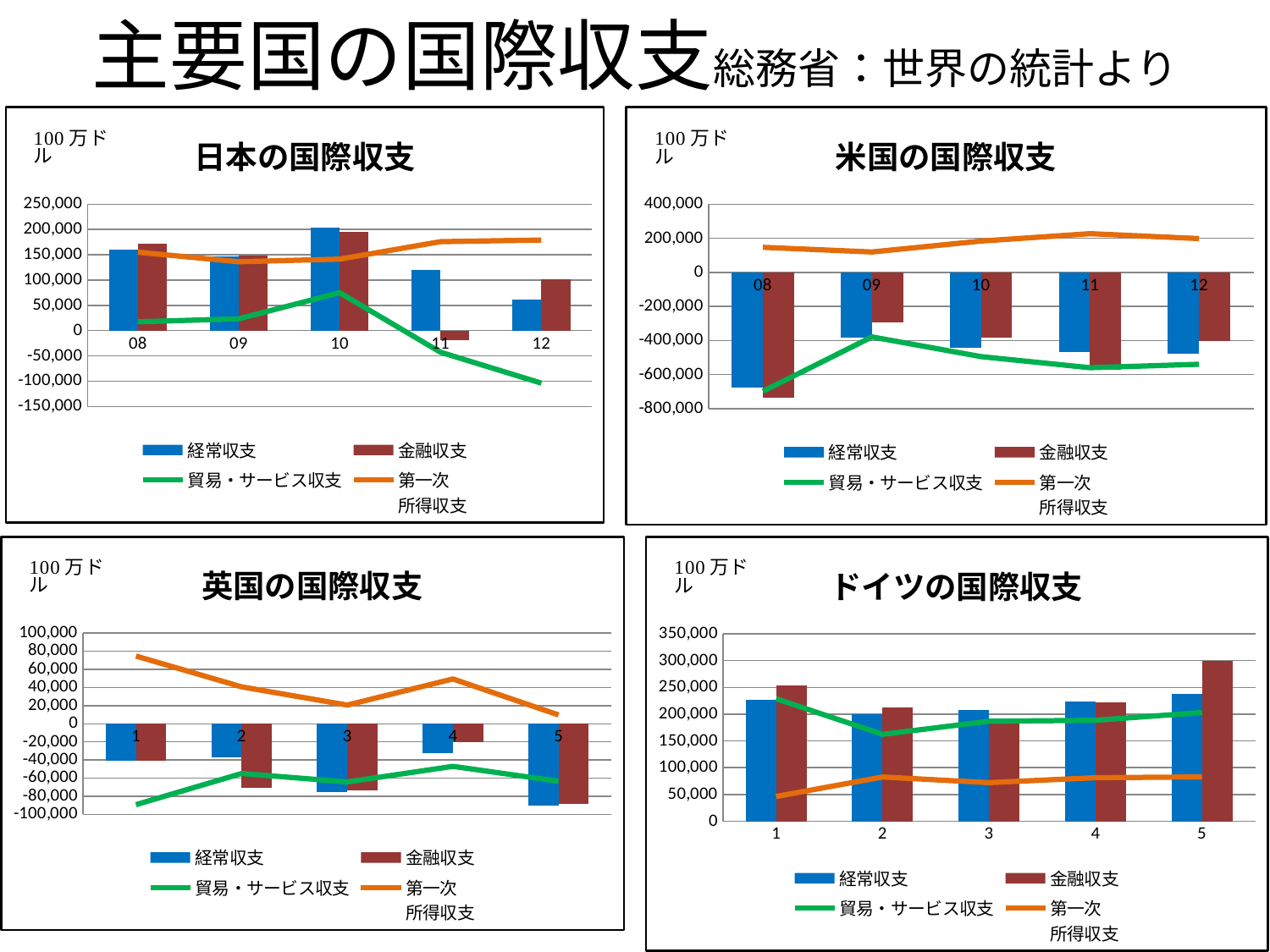

# 主要国の国際収支総務省：世界の統計より

### Chart: 日本の国際収支

| Category | 経常収支 | 金融収支 | 貿易・サービス収支 | 第一次
所得収支 |
|---|---|---|---|---|
| 08 | 159400.0 | 172600.0 | 17300.0 | 155000.0 |
| 09 | 147000.0 | 147900.0 | 23300.0 | 136100.0 |
| 10 | 203900.0 | 195600.0 | 74900.0 | 141400.0 |
| 11 | 119100.0 | -18800.0 | -42900.0 | 175800.0 |
| 12 | 60900.0 | 102200.0 | -104000.0 | 179200.0 |

### Chart: 米国の国際収支

| Category | 経常収支 | 金融収支 | 貿易・サービス収支 | 第一次
所得収支 |
|---|---|---|---|---|
| 08 | -677100.0 | -735400.0 | -698300.0 | 147100.0 |
| 09 | -381900.0 | -291800.0 | -379100.0 | 119700.0 |
| 10 | -442000.0 | -384700.0 | -494700.0 | 183900.0 |
| 11 | -465900.0 | -572200.0 | -559800.0 | 227000.0 |
| 12 | -475000.0 | -404200.0 | -539500.0 | 198600.0 |

### Chart: 英国の国際収支

| Category | 経常収支 | 金融収支 | 貿易・サービス収支 | 第一次
所得収支 |
|---|---|---|---|---|

### Chart: ドイツの国際収支

| Category | 経常収支 | 金融収支 | 貿易・サービス収支 | 第一次
所得収支 |
|---|---|---|---|---|